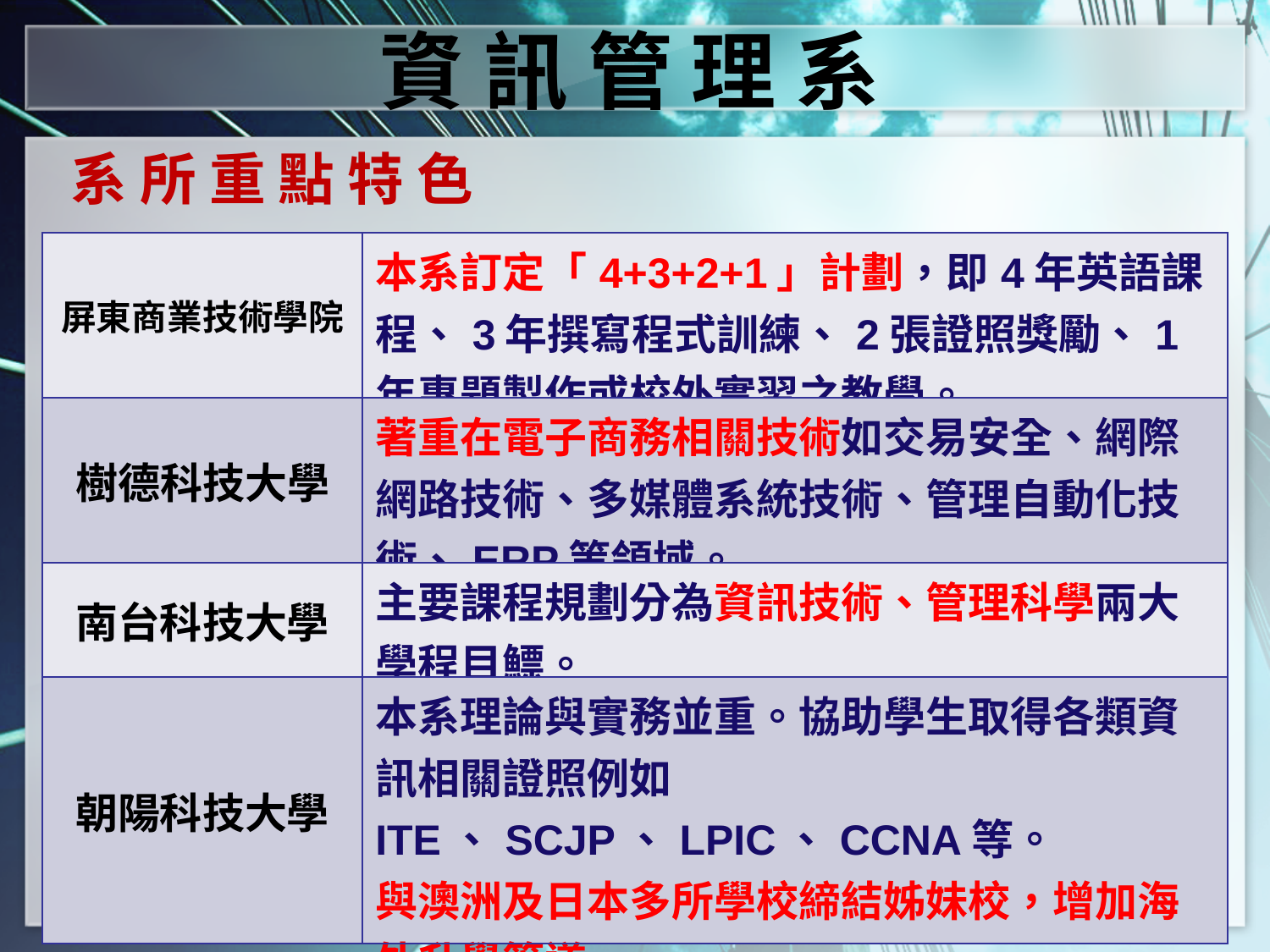

資 訊 管 理 系
系 所 重 點 特 色
| 屏東商業技術學院 | 本系訂定「4+3+2+1」計劃，即4年英語課程、3年撰寫程式訓練、2張證照獎勵、1年專題製作或校外實習之教學。 |
| --- | --- |
| 樹德科技大學 | 著重在電子商務相關技術如交易安全、網際網路技術、多媒體系統技術、管理自動化技術、ERP等領域。 |
| 南台科技大學 | 主要課程規劃分為資訊技術、管理科學兩大學程目鰾。 |
| 朝陽科技大學 | 本系理論與實務並重。協助學生取得各類資訊相關證照例如ITE、SCJP、LPIC、CCNA等。 與澳洲及日本多所學校締結姊妹校，增加海外升學管道。 |